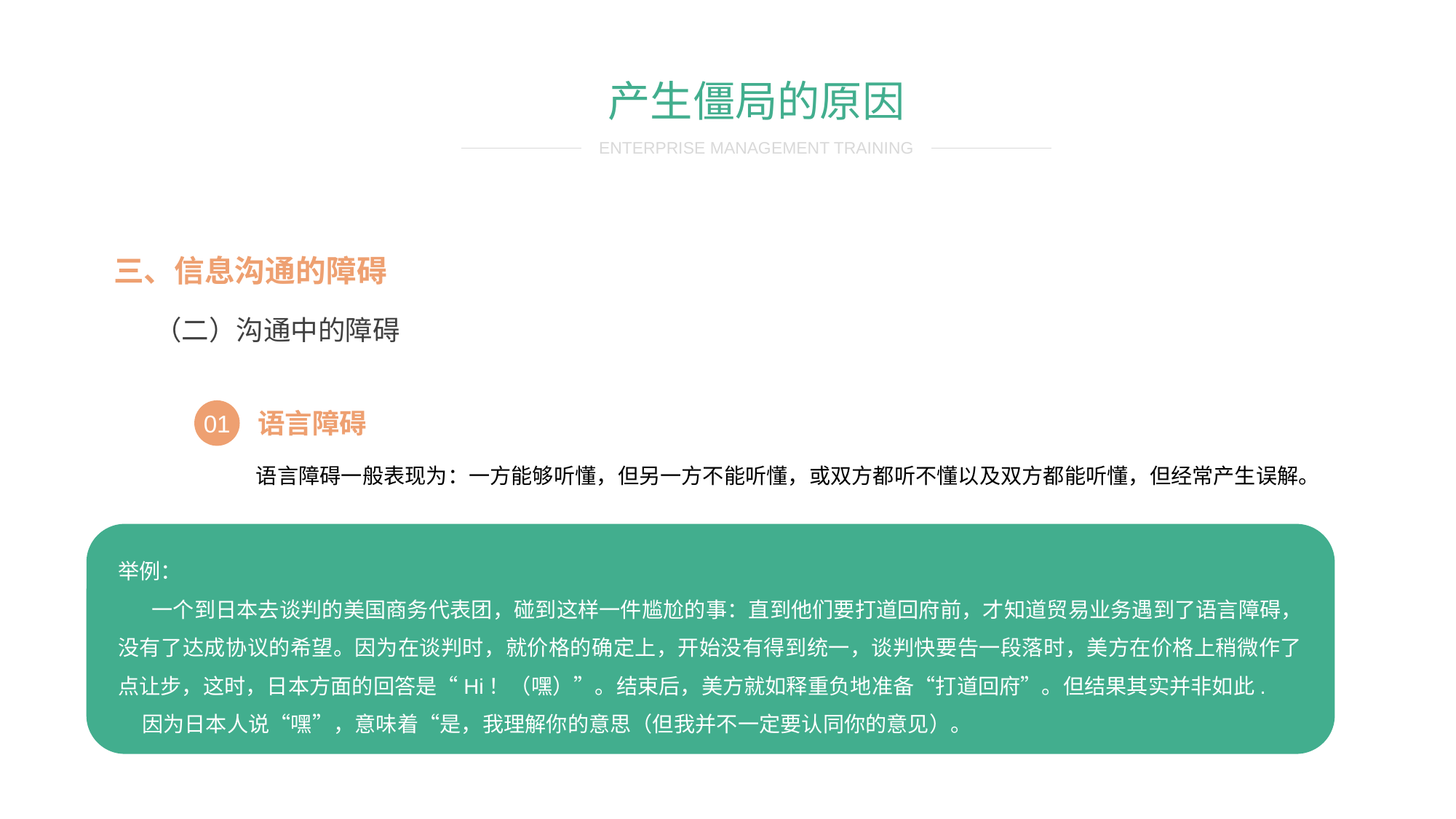

产生僵局的原因
ENTERPRISE MANAGEMENT TRAINING
三、信息沟通的障碍
（二）沟通中的障碍
01
语言障碍
       语言障碍一般表现为：一方能够听懂，但另一方不能听懂，或双方都听不懂以及双方都能听懂，但经常产生误解。

举例：
      一个到日本去谈判的美国商务代表团，碰到这样一件尴尬的事：直到他们要打道回府前，才知道贸易业务遇到了语言障碍，没有了达成协议的希望。因为在谈判时，就价格的确定上，开始没有得到统一，谈判快要告一段落时，美方在价格上稍微作了点让步，这时，日本方面的回答是“Hi！（嘿）”。结束后，美方就如释重负地准备“打道回府”。但结果其实并非如此.
    因为日本人说“嘿”，意味着“是，我理解你的意思（但我并不一定要认同你的意见）。